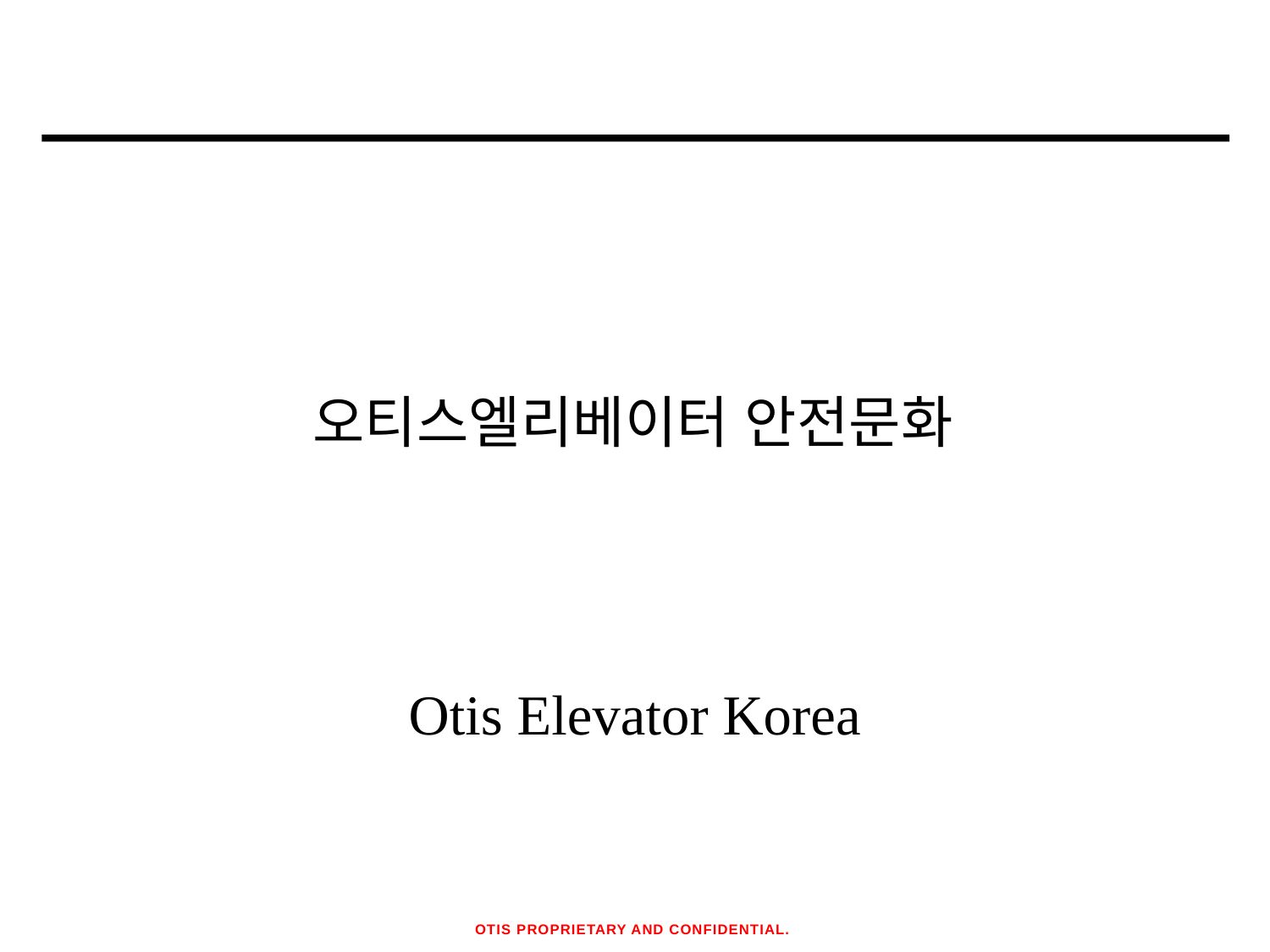

오티스엘리베이터 안전문화
Otis Elevator Korea
OTIS PROPRIETARY AND CONFIDENTIAL.